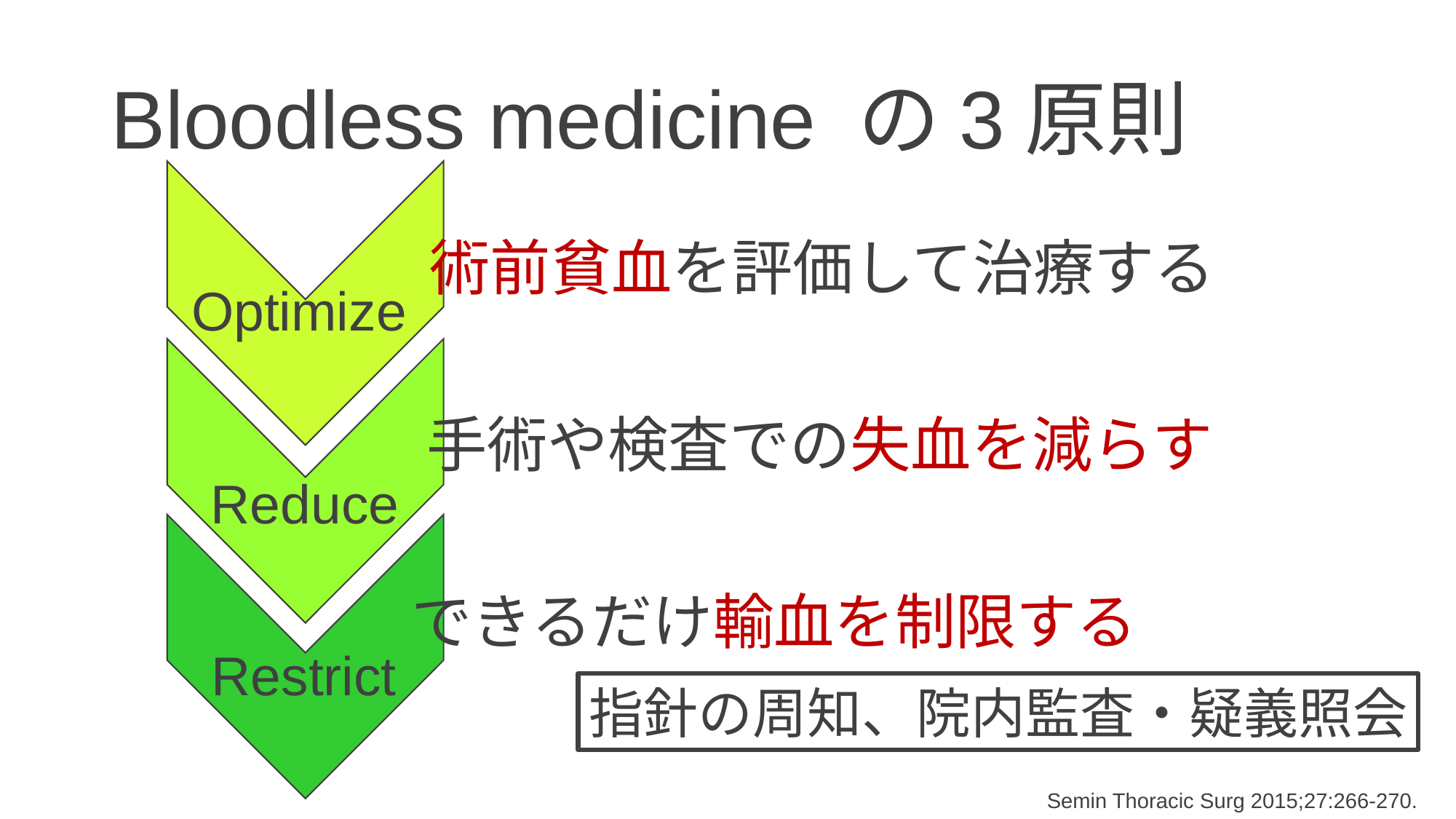

# Bloodless medicine の3原則

術前貧血を評価して治療する
Optimize

手術や検査での失血を減らす
Reduce

できるだけ輸血を制限する
Restrict
指針の周知、院内監査・疑義照会
Semin Thoracic Surg 2015;27:266-270.